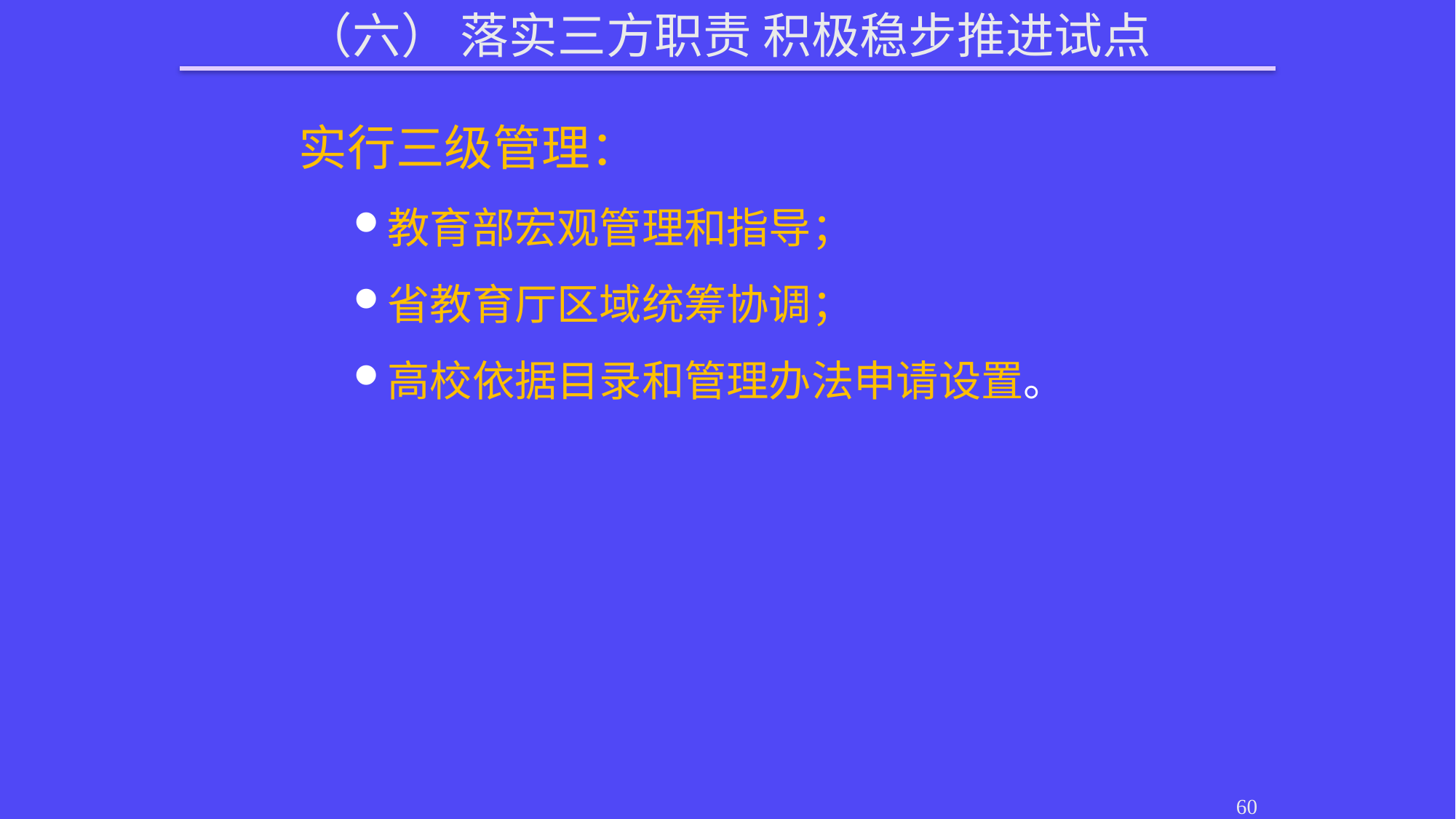

（六） 落实三方职责 积极稳步推进试点
实行三级管理：
教育部宏观管理和指导；
省教育厅区域统筹协调；
高校依据目录和管理办法申请设置。

60